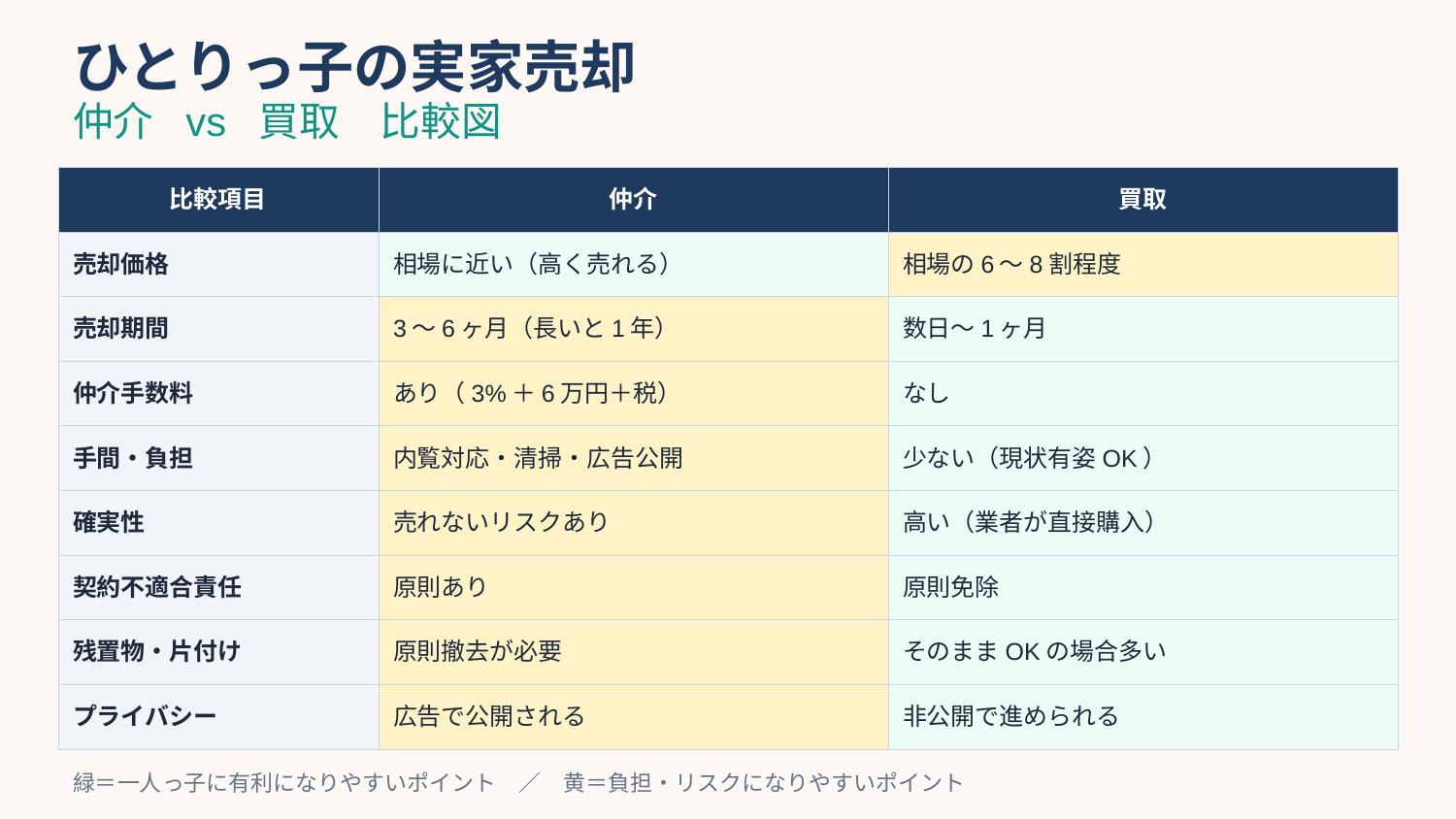

ひとりっ子の実家売却
仲介  vs  買取　比較図
| 比較項目 | 仲介 | 買取 |
| --- | --- | --- |
| 売却価格 | 相場に近い（高く売れる） | 相場の6〜8割程度 |
| 売却期間 | 3〜6ヶ月（長いと1年） | 数日〜1ヶ月 |
| 仲介手数料 | あり（3%＋6万円＋税） | なし |
| 手間・負担 | 内覧対応・清掃・広告公開 | 少ない（現状有姿OK） |
| 確実性 | 売れないリスクあり | 高い（業者が直接購入） |
| 契約不適合責任 | 原則あり | 原則免除 |
| 残置物・片付け | 原則撤去が必要 | そのままOKの場合多い |
| プライバシー | 広告で公開される | 非公開で進められる |
緑＝一人っ子に有利になりやすいポイント　／　黄＝負担・リスクになりやすいポイント